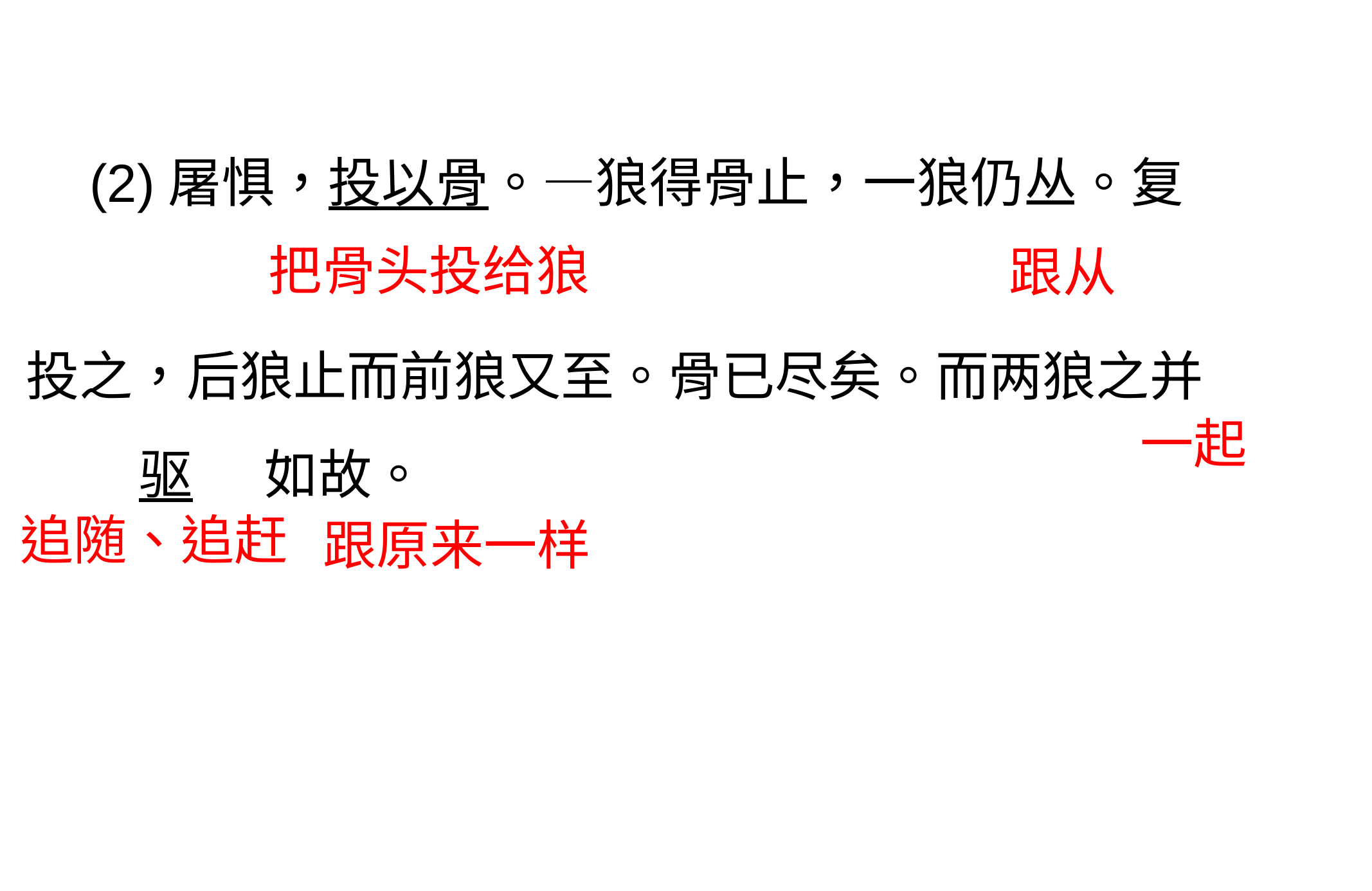

(2)屠惧，投以骨。—狼得骨止，一狼仍丛。复
把骨头投给狼
跟从
投之，后狼止而前狼又至。骨已尽矣。而两狼之并
一起
驱      如故。
跟原来一样
追随、追赶